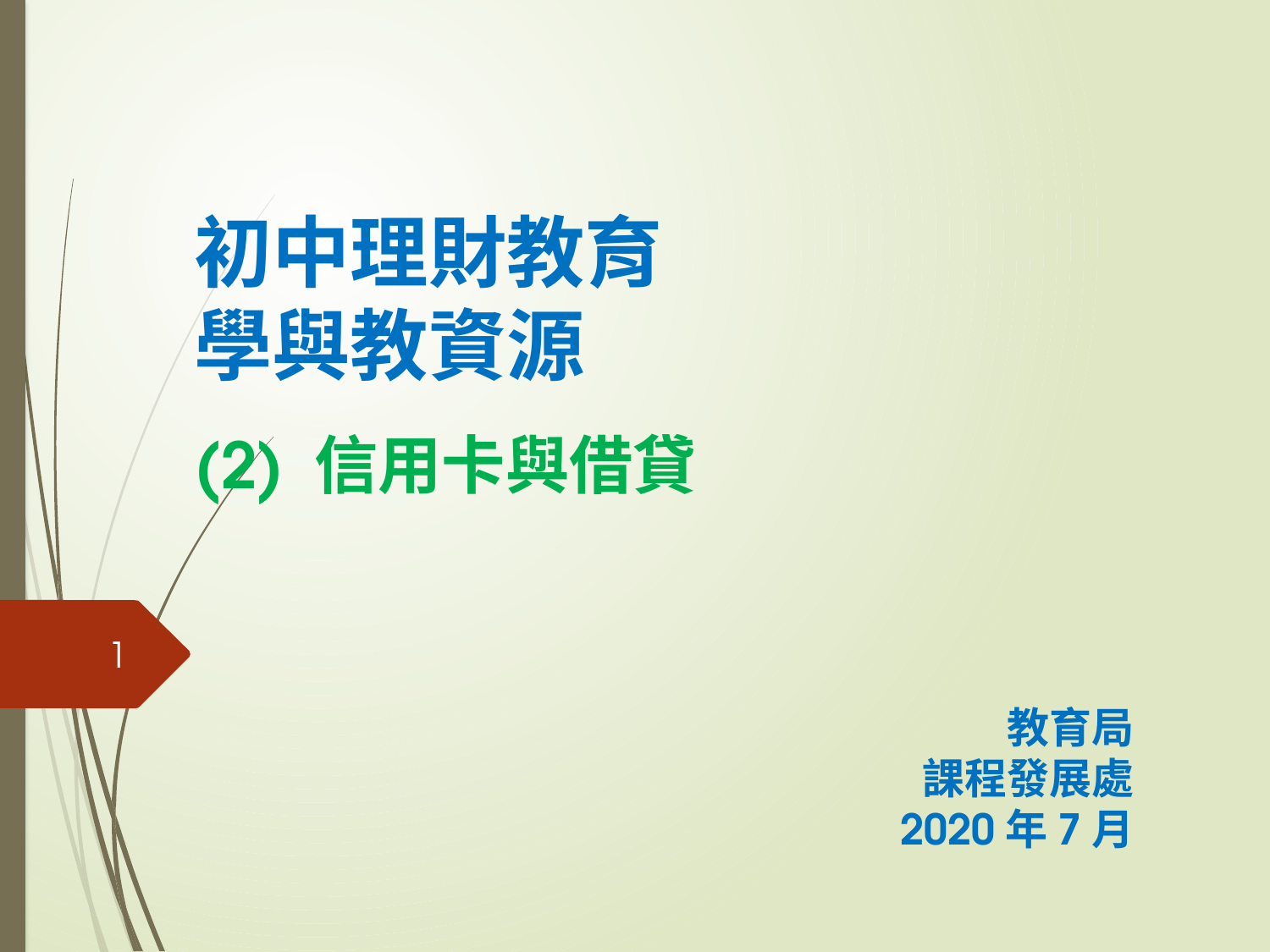

# 初中理財教育 學與教資源 (2) 信用卡與借貸
1
教育局
課程發展處
2020年7月